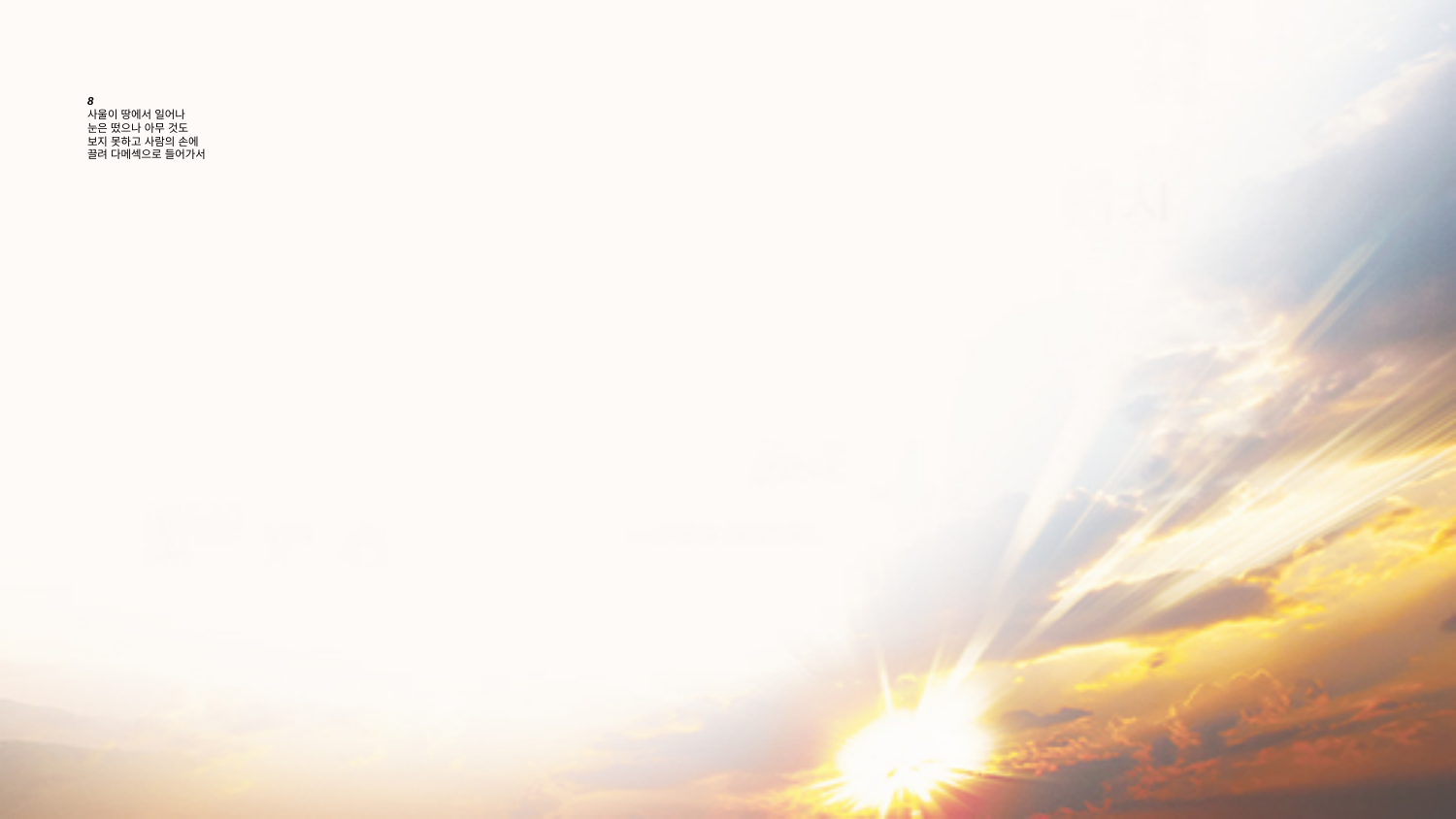

# 8 사울이 땅에서 일어나 눈은 떴으나 아무 것도 보지 못하고 사람의 손에 끌려 다메섹으로 들어가서